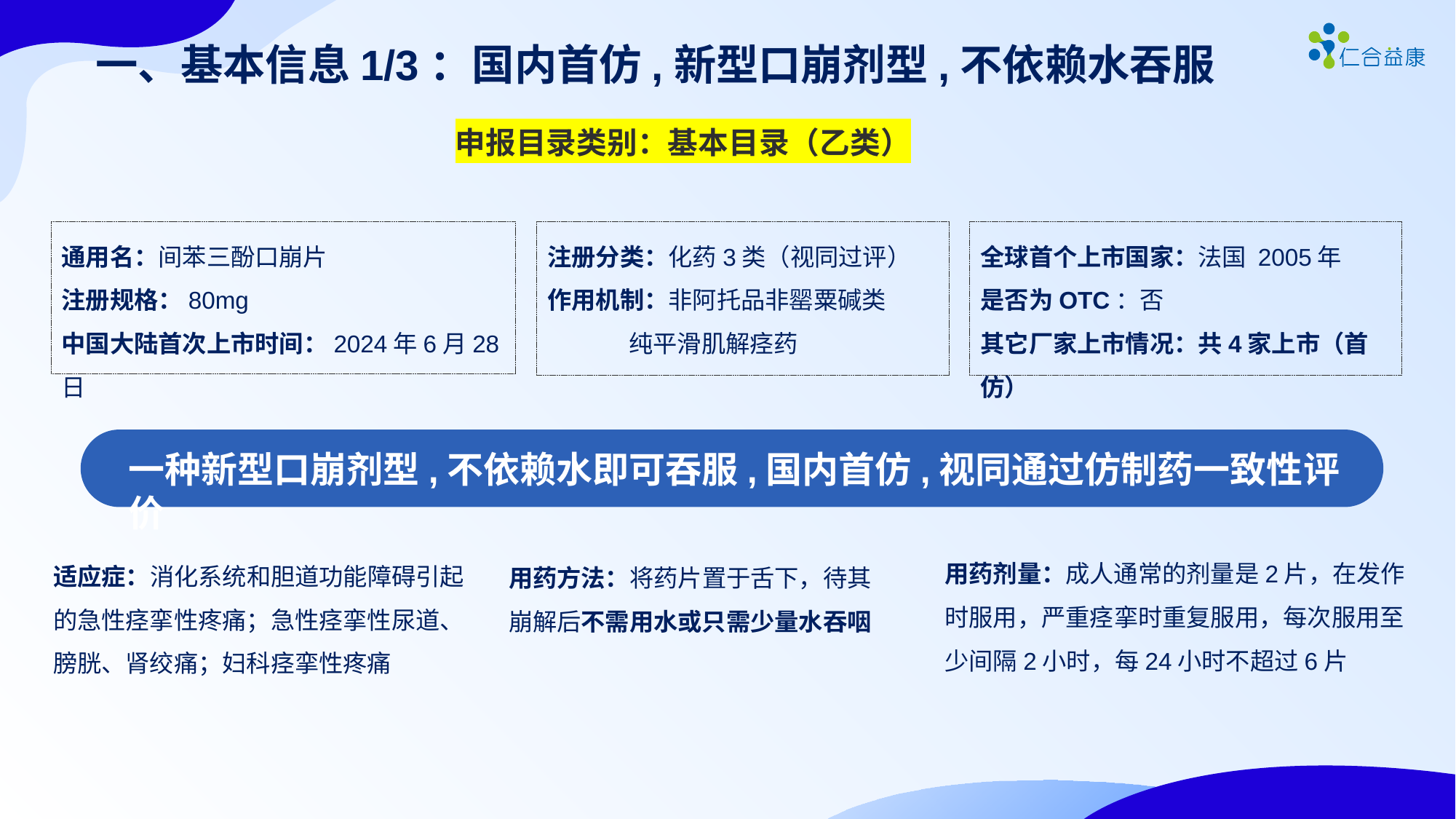

一、基本信息1/3：国内首仿,新型口崩剂型,不依赖水吞服
申报目录类别：基本目录（乙类）
通用名：间苯三酚口崩片
注册规格：80mg
中国大陆首次上市时间：2024年6月28日

注册分类：化药3类（视同过评）
作用机制：非阿托品非罂粟碱类                         纯平滑肌解痉药
全球首个上市国家：法国 2005年
是否为OTC：否
其它厂家上市情况：共4家上市（首仿）
用药剂量：成人通常的剂量是2片，在发作时服用，严重痉挛时重复服用，每次服用至少间隔2小时，每24小时不超过6片
适应症：消化系统和胆道功能障碍引起的急性痉挛性疼痛；急性痉挛性尿道、膀胱、肾绞痛；妇科痉挛性疼痛
用药方法：将药片置于舌下，待其
崩解后不需用水或只需少量水吞咽
4
一种新型口崩剂型,不依赖水即可吞服,国内首仿,视同通过仿制药一致性评价